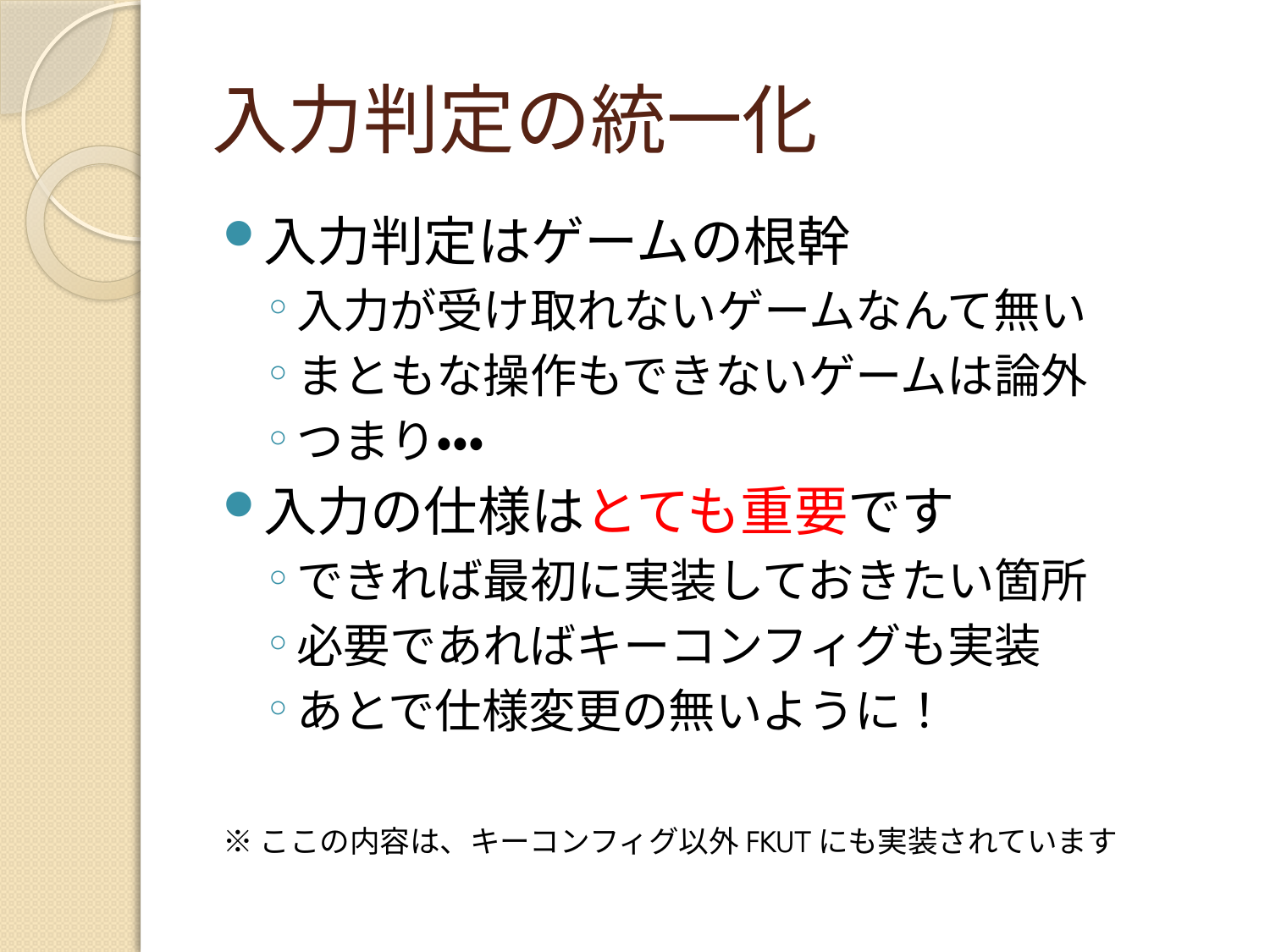

# 入力判定の統一化
入力判定はゲームの根幹
入力が受け取れないゲームなんて無い
まともな操作もできないゲームは論外
つまり・・・
入力の仕様はとても重要です
できれば最初に実装しておきたい箇所
必要であればキーコンフィグも実装
あとで仕様変更の無いように！

※ここの内容は、キーコンフィグ以外FKUTにも実装されています